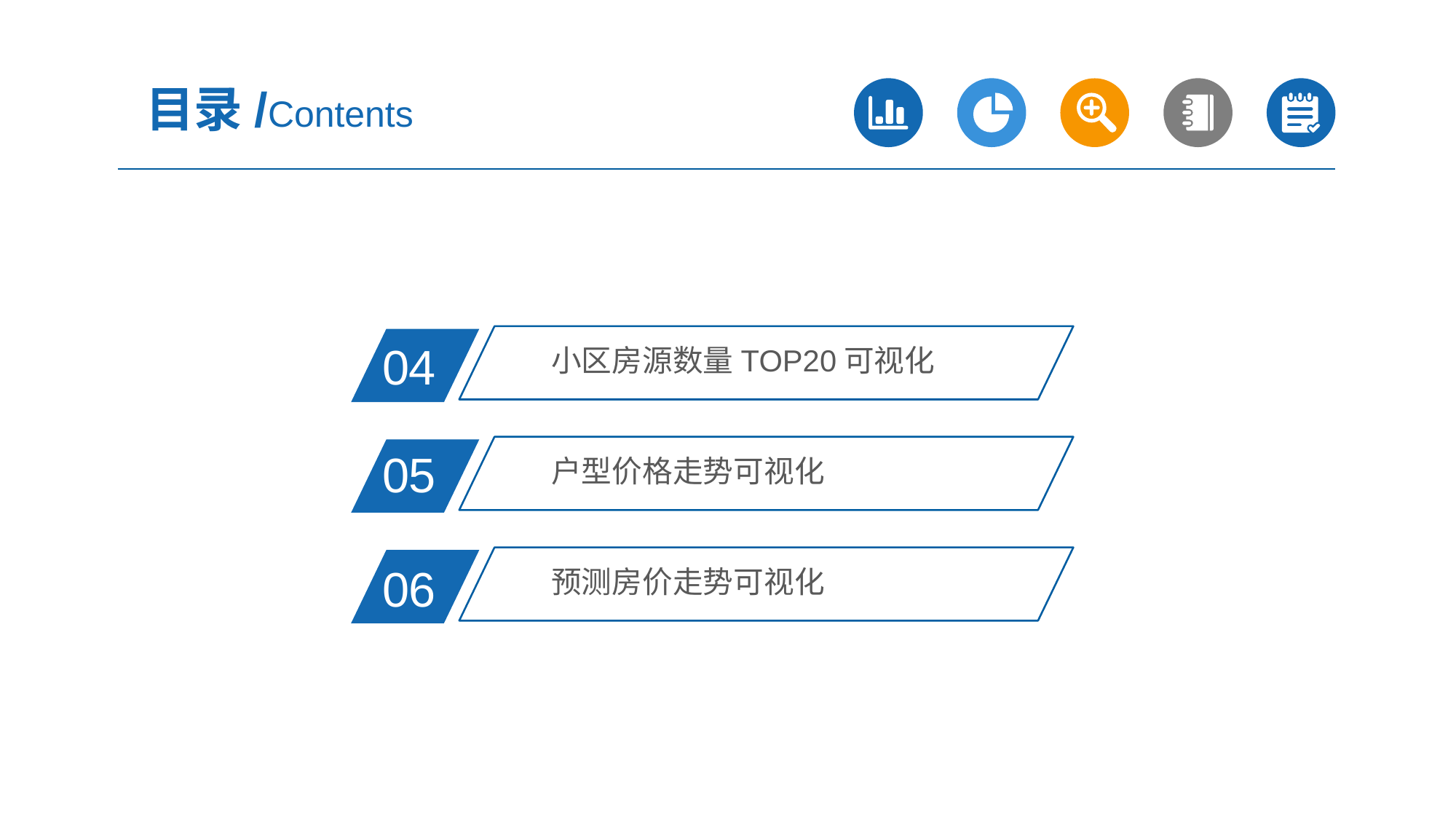

目录/Contents

小区房源数量TOP20可视化

04

户型价格走势可视化
05

预测房价走势可视化

06